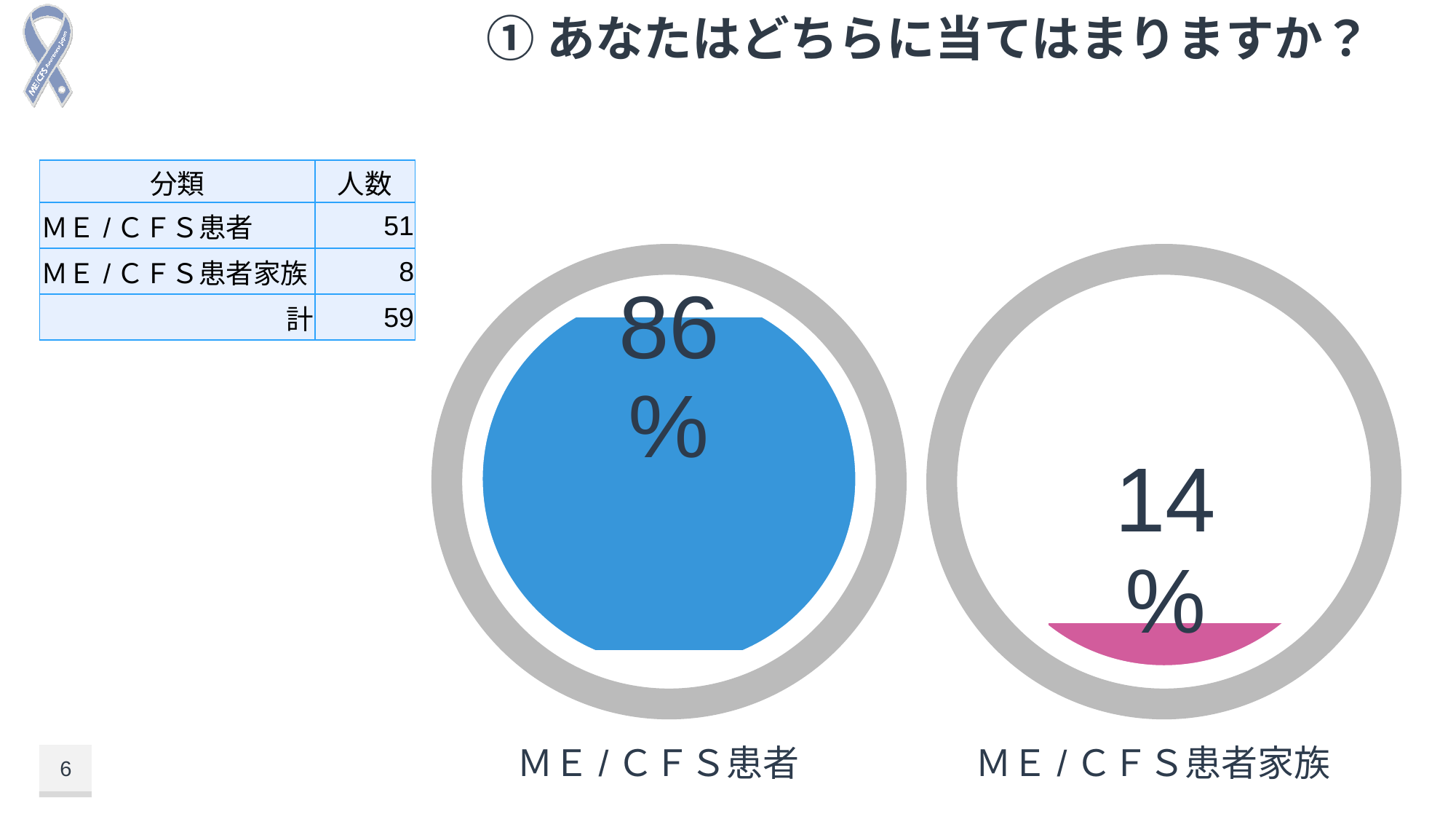

# ①あなたはどちらに当てはまりますか？

| 分類 | 人数 |
| --- | --- |
| ＭＥ/ＣＦＳ患者 | 51 |
| ＭＥ/ＣＦＳ患者家族 | 8 |
| 計 | 59 |

### Chart

| Category | Series 2 | Series 1 |
|---|---|---|
| Category 1 | 14.0 | 86.0 |

### Chart

| Category | Series 1 | Series 2 |
|---|---|---|
| Category 1 | 14.0 | 86.0 |
ＭＥ/ＣＦＳ患者
ＭＥ/ＣＦＳ患者家族
6